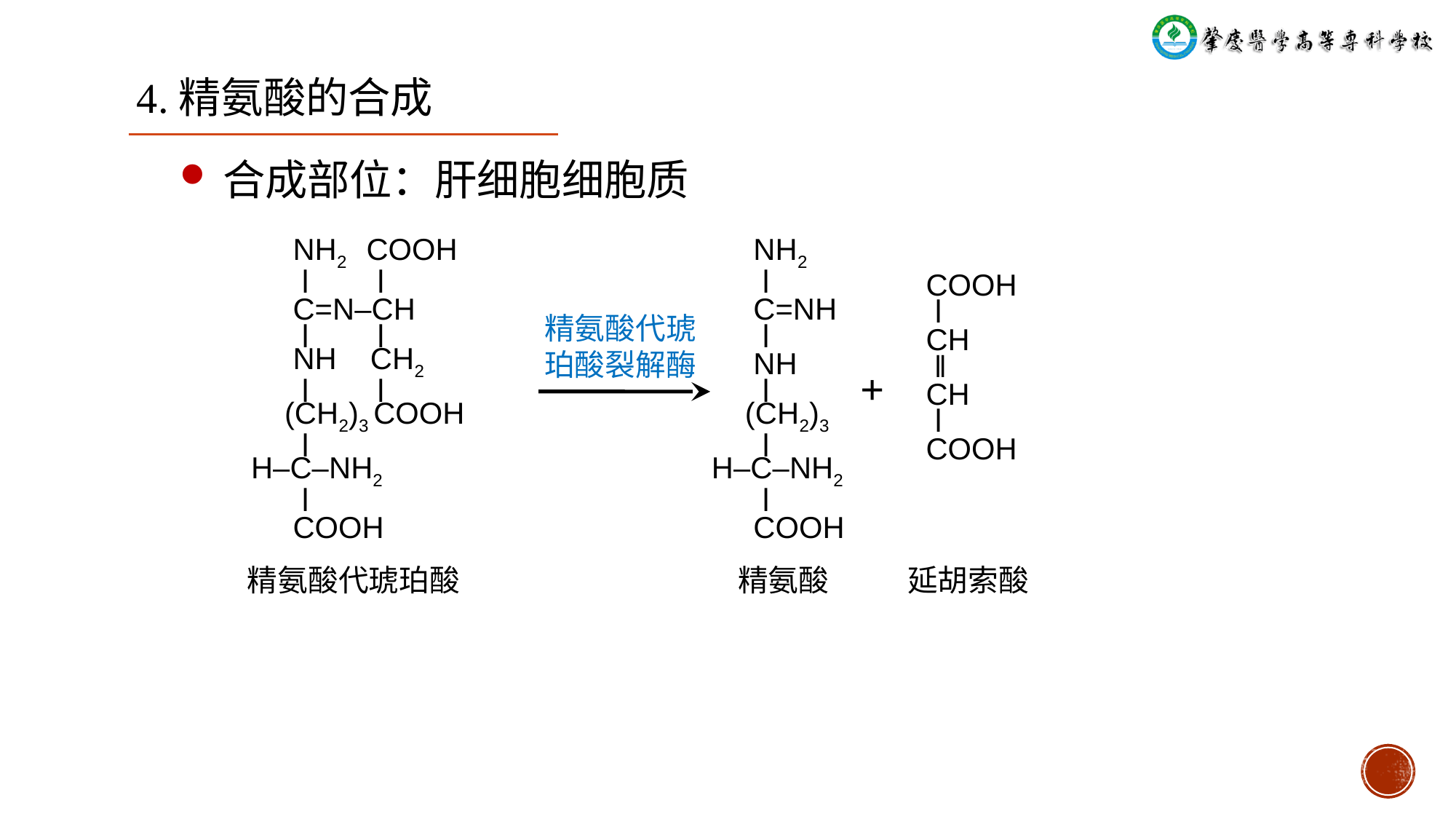

4.精氨酸的合成
合成部位：肝细胞细胞质
     NH2    COOH
      ⅼ        ⅼ
     C=N‒CH
      ⅼ        ⅼ
     NH    CH2
      ⅼ        ⅼ
    (CH2)3 COOH
      ⅼ
H‒C‒NH2
      ⅼ
     COOH
     NH2
      ⅼ
     C=NH
      ⅼ
     NH
      ⅼ
    (CH2)3
      ⅼ
H‒C‒NH2
      ⅼ
     COOH
COOH
 ⅼ
CH
 ‖
CH
 ⅼ
COOH
精氨酸代琥珀酸裂解酶
 +

精氨酸代琥珀酸
精氨酸
延胡索酸